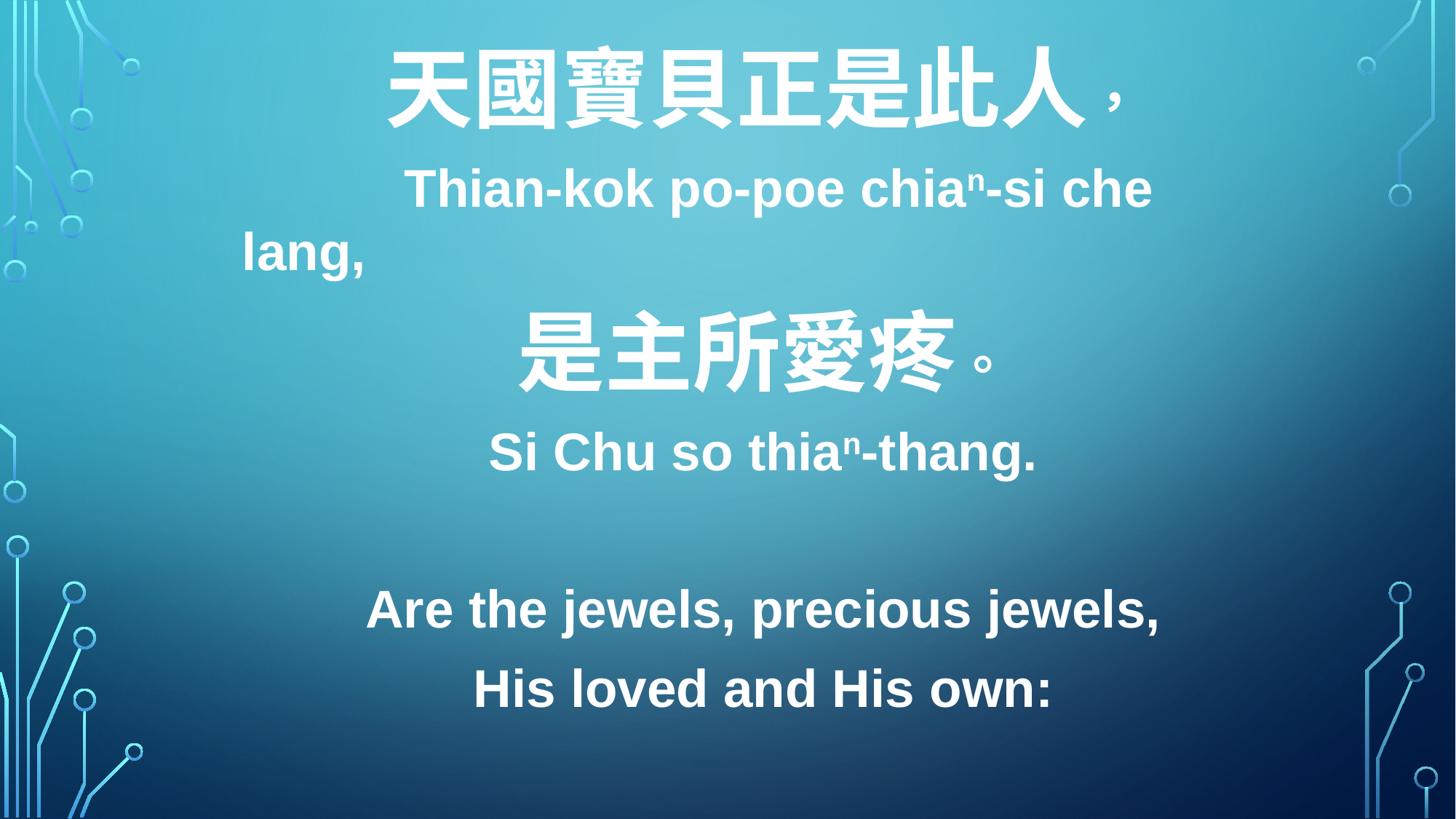

天國寶貝正是此人，
           Thian-kok po-poe chian-si che lang,
是主所愛疼。
Si Chu so thian-thang.

Are the jewels, precious jewels,
His loved and His own: